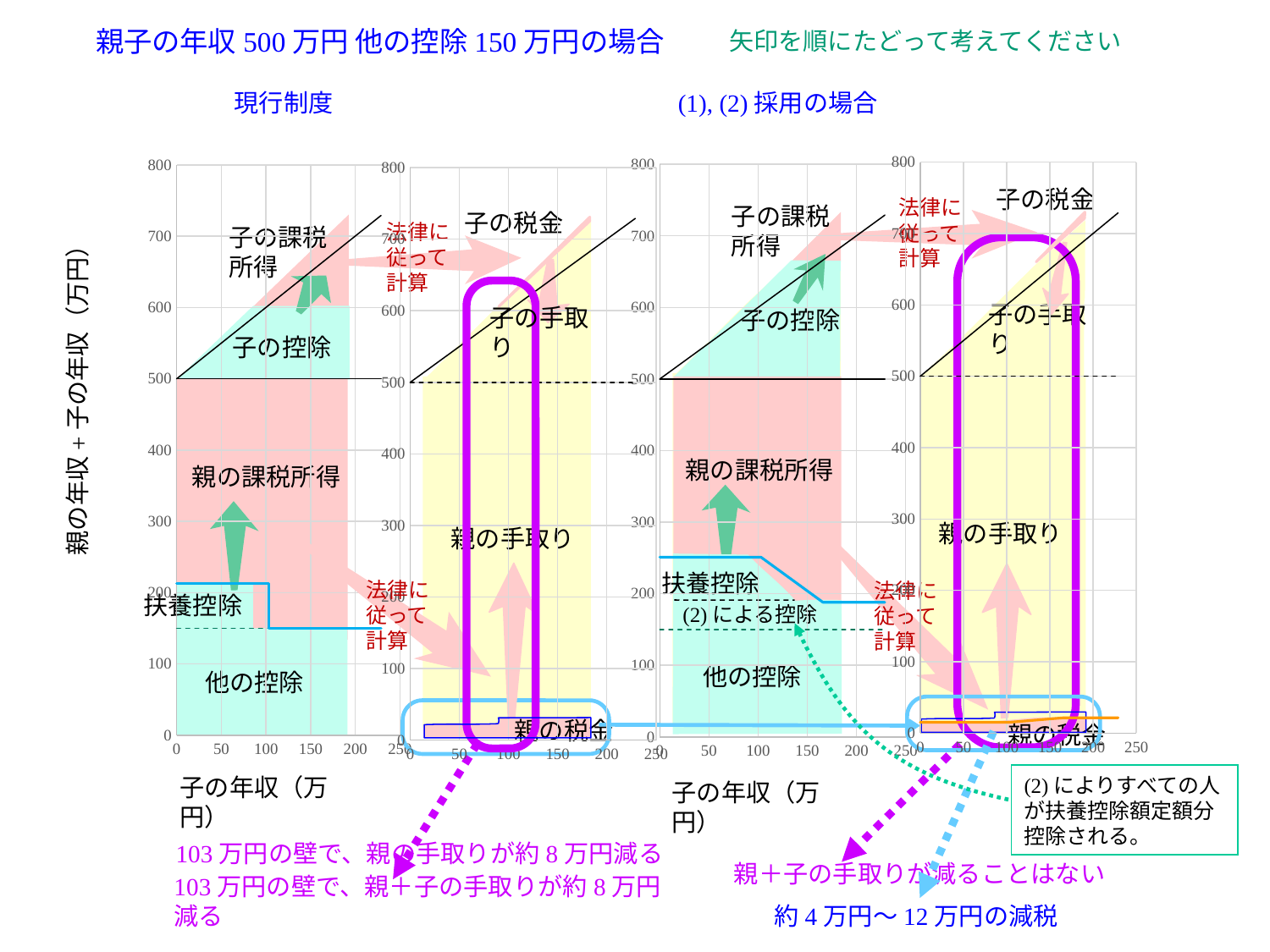

親子の年収500万円 他の控除150万円の場合
矢印を順にたどって考えてください
現行制度
(1), (2)採用の場合

### Chart

| Category |  |  |  |  |
|---|---|---|---|---|

### Chart

| Category |  |  |  |
|---|---|---|---|

### Chart

| Category |  |  |  |  |
|---|---|---|---|---|

### Chart

| Category |  |  |
|---|---|---|
子の税金
子の税金
子の課税
所得
法律に
従って
計算

子の課税
所得

法律に
従って
計算

子の控除
子の手取り
子の手取り

子の控除
親の年収+子の年収（万円）

親の課税所得
親の課税所得
親の手取り
親の手取り

扶養控除

扶養控除
法律に
従って
計算
法律に
従って
計算

(2)による控除

他の控除
他の控除
親の税金

親の税金

(2)によりすべての人
が扶養控除額定額分
控除される。
子の年収（万円）
子の年収（万円）
103万円の壁で、親の手取りが約8万円減る
親＋子の手取りが減ることはない
103万円の壁で、親＋子の手取りが約8万円減る
約4万円～12万円の減税